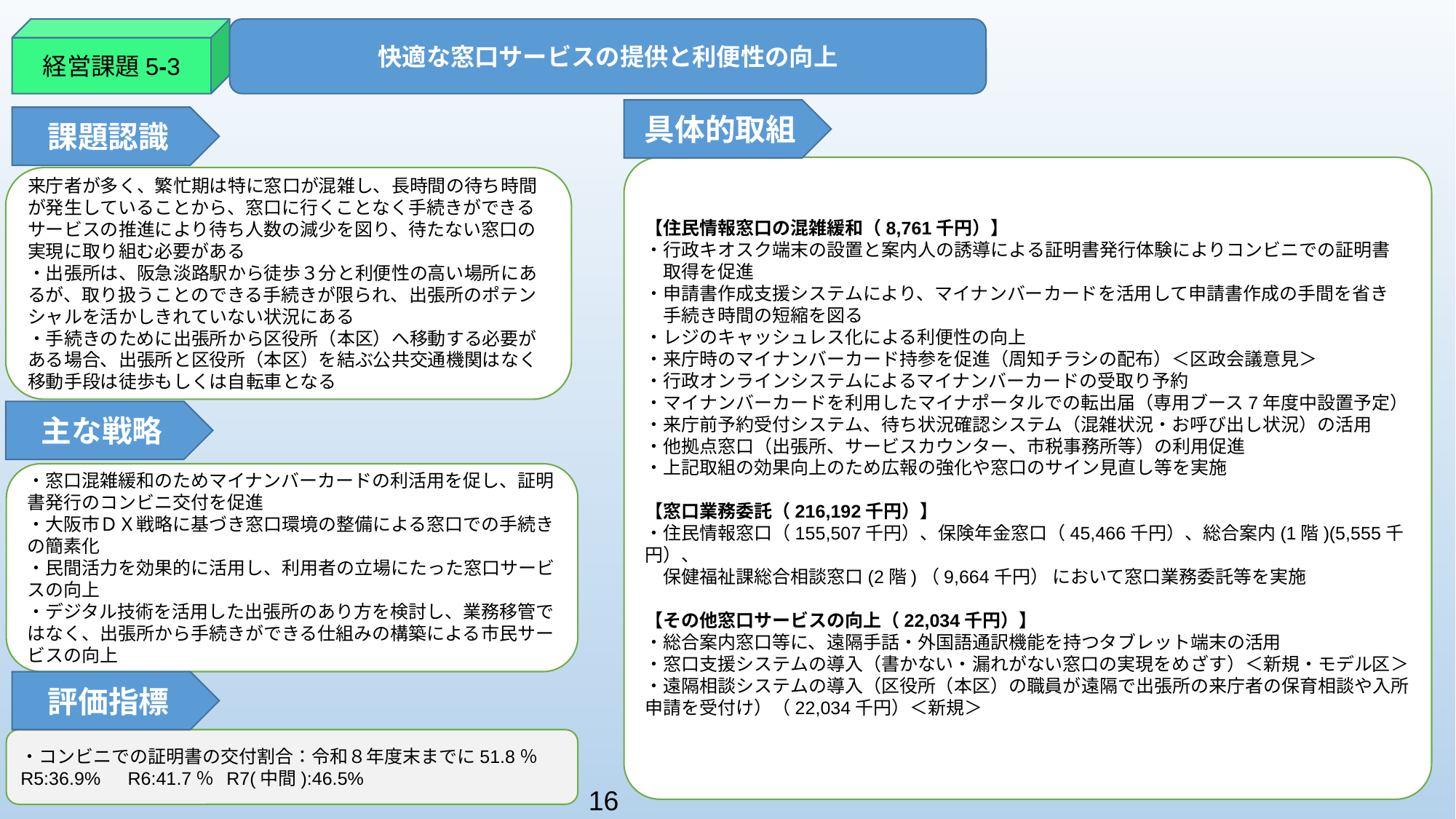

経営課題5-3
快適な窓口サービスの提供と利便性の向上
具体的取組
課題認識
【住民情報窓口の混雑緩和（8,761千円）】
・行政キオスク端末の設置と案内人の誘導による証明書発行体験によりコンビニでの証明書
　取得を促進
・申請書作成支援システムにより、マイナンバーカードを活用して申請書作成の手間を省き
　手続き時間の短縮を図る
・レジのキャッシュレス化による利便性の向上
・来庁時のマイナンバーカード持参を促進（周知チラシの配布）＜区政会議意見＞
・行政オンラインシステムによるマイナンバーカードの受取り予約
・マイナンバーカードを利用したマイナポータルでの転出届（専用ブース7年度中設置予定）
・来庁前予約受付システム、待ち状況確認システム（混雑状況・お呼び出し状況）の活用
・他拠点窓口（出張所、サービスカウンター、市税事務所等）の利用促進
・上記取組の効果向上のため広報の強化や窓口のサイン見直し等を実施

【窓口業務委託（216,192千円）】
・住民情報窓口（155,507千円）、保険年金窓口（45,466千円）、総合案内(1階)(5,555千円）、
　保健福祉課総合相談窓口(2階)（9,664千円） において窓口業務委託等を実施

【その他窓口サービスの向上（22,034千円）】
・総合案内窓口等に、遠隔手話・外国語通訳機能を持つタブレット端末の活用
・窓口支援システムの導入（書かない・漏れがない窓口の実現をめざす）＜新規・モデル区＞
・遠隔相談システムの導入（区役所（本区）の職員が遠隔で出張所の来庁者の保育相談や入所申請を受付け）（22,034千円）＜新規＞

来庁者が多く、繁忙期は特に窓口が混雑し、長時間の待ち時間が発生していることから、窓口に行くことなく手続きができるサービスの推進により待ち人数の減少を図り、待たない窓口の実現に取り組む必要がある
・出張所は、阪急淡路駅から徒歩３分と利便性の高い場所にあるが、取り扱うことのできる手続きが限られ、出張所のポテンシャルを活かしきれていない状況にある
・手続きのために出張所から区役所（本区）へ移動する必要がある場合、出張所と区役所（本区）を結ぶ公共交通機関はなく移動手段は徒歩もしくは自転車となる
主な戦略
・窓口混雑緩和のためマイナンバーカードの利活用を促し、証明書発行のコンビニ交付を促進
・大阪市ＤＸ戦略に基づき窓口環境の整備による窓口での手続きの簡素化
・民間活力を効果的に活用し、利用者の立場にたった窓口サービスの向上
・デジタル技術を活用した出張所のあり方を検討し、業務移管ではなく、出張所から手続きができる仕組みの構築による市民サービスの向上
評価指標
・コンビニでの証明書の交付割合：令和８年度末までに51.8％
R5:36.9%　R6:41.7％  R7(中間):46.5%
16